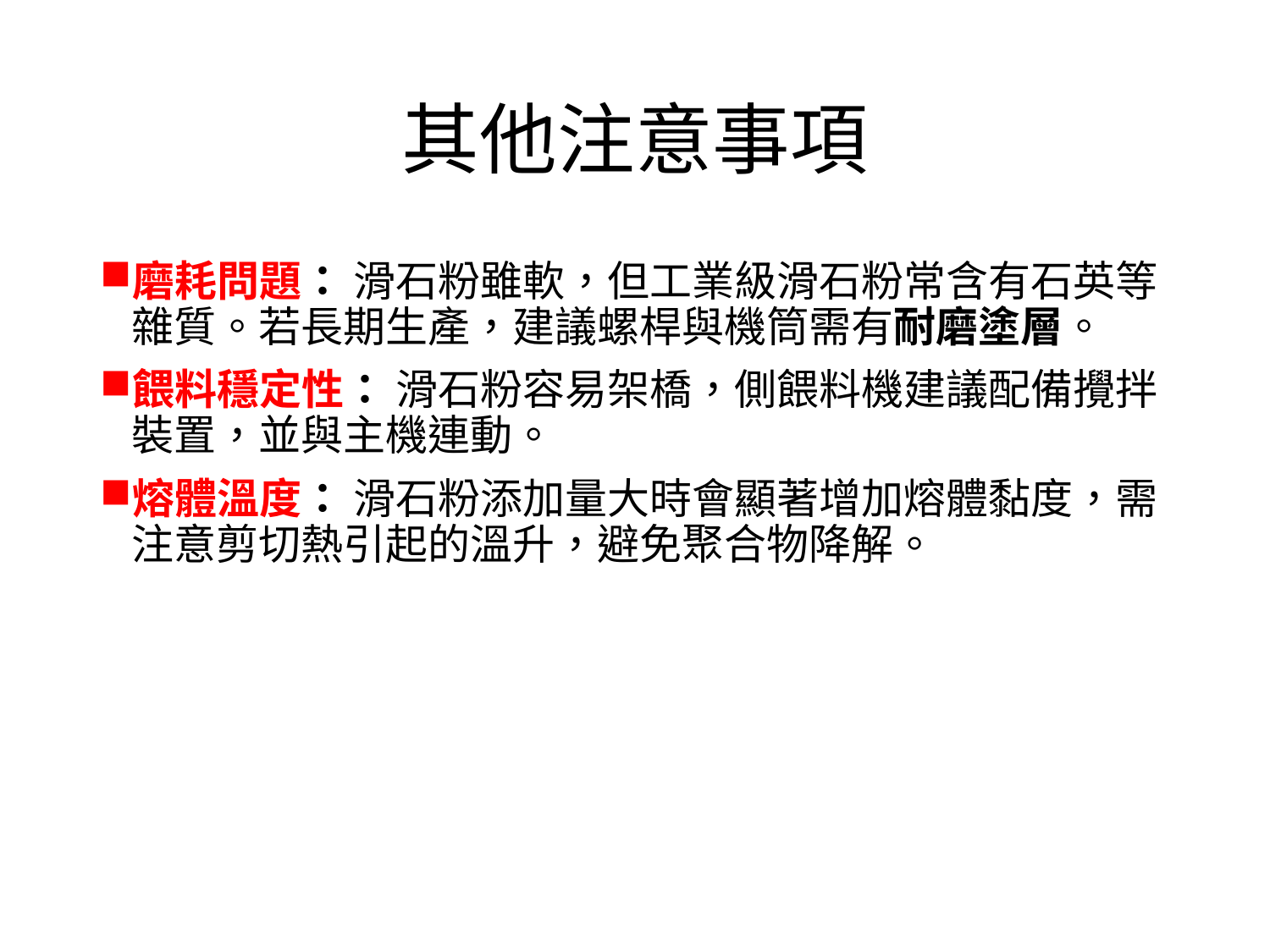

# 其他注意事項
磨耗問題： 滑石粉雖軟，但工業級滑石粉常含有石英等雜質。若長期生產，建議螺桿與機筒需有耐磨塗層。
餵料穩定性： 滑石粉容易架橋，側餵料機建議配備攪拌裝置，並與主機連動。
熔體溫度： 滑石粉添加量大時會顯著增加熔體黏度，需注意剪切熱引起的溫升，避免聚合物降解。